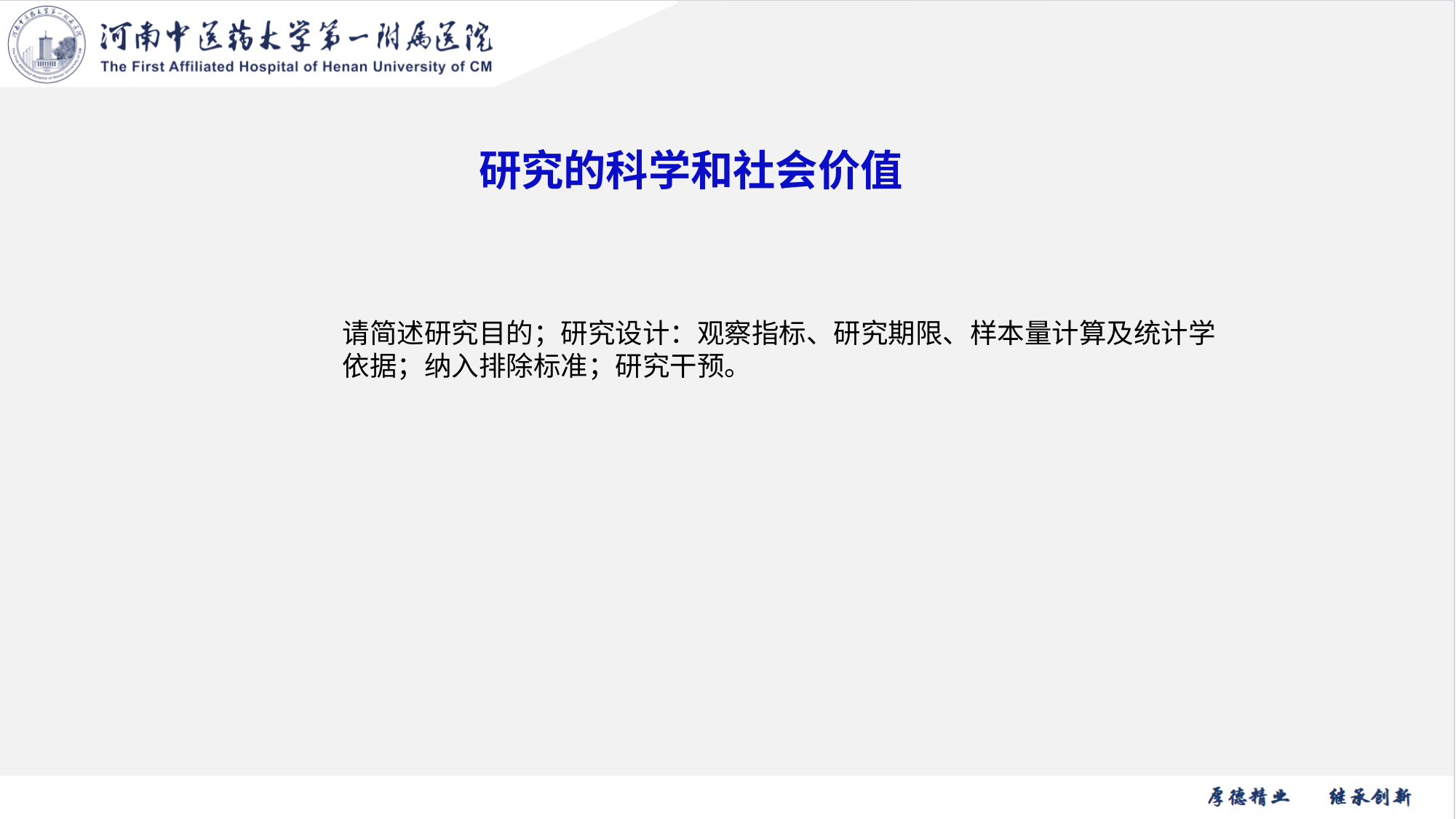

研究的科学和社会价值
请简述研究目的；研究设计：观察指标、研究期限、样本量计算及统计学依据；纳入排除标准；研究干预。